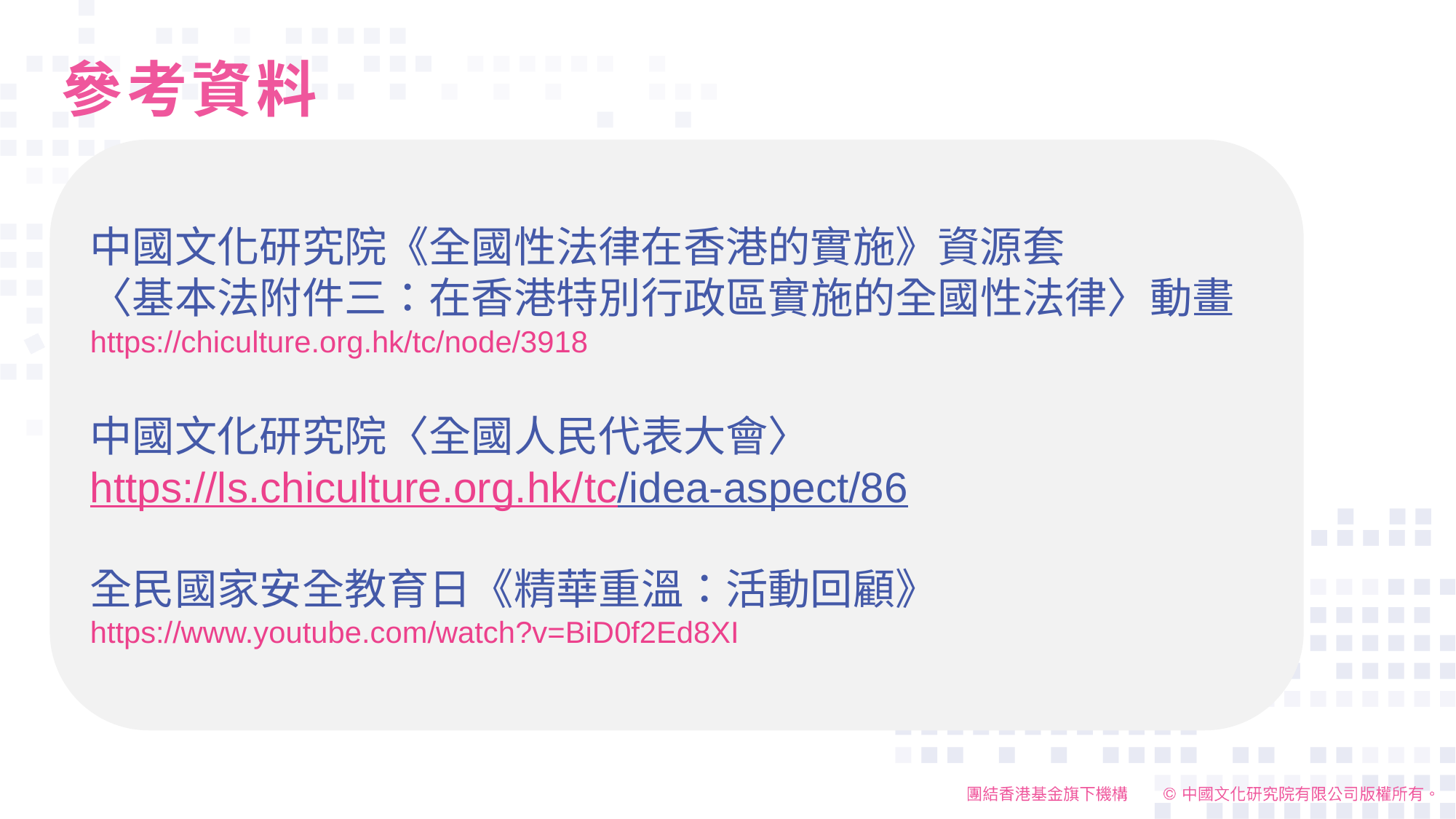

參考資料
中國文化研究院《全國性法律在香港的實施》資源套
〈基本法附件三：在香港特別行政區實施的全國性法律〉動畫
https://chiculture.org.hk/tc/node/3918

中國文化研究院〈全國人民代表大會〉https://ls.chiculture.org.hk/tc/idea-aspect/86

全民國家安全教育日《精華重溫：活動回顧》
https://www.youtube.com/watch?v=BiD0f2Ed8XI